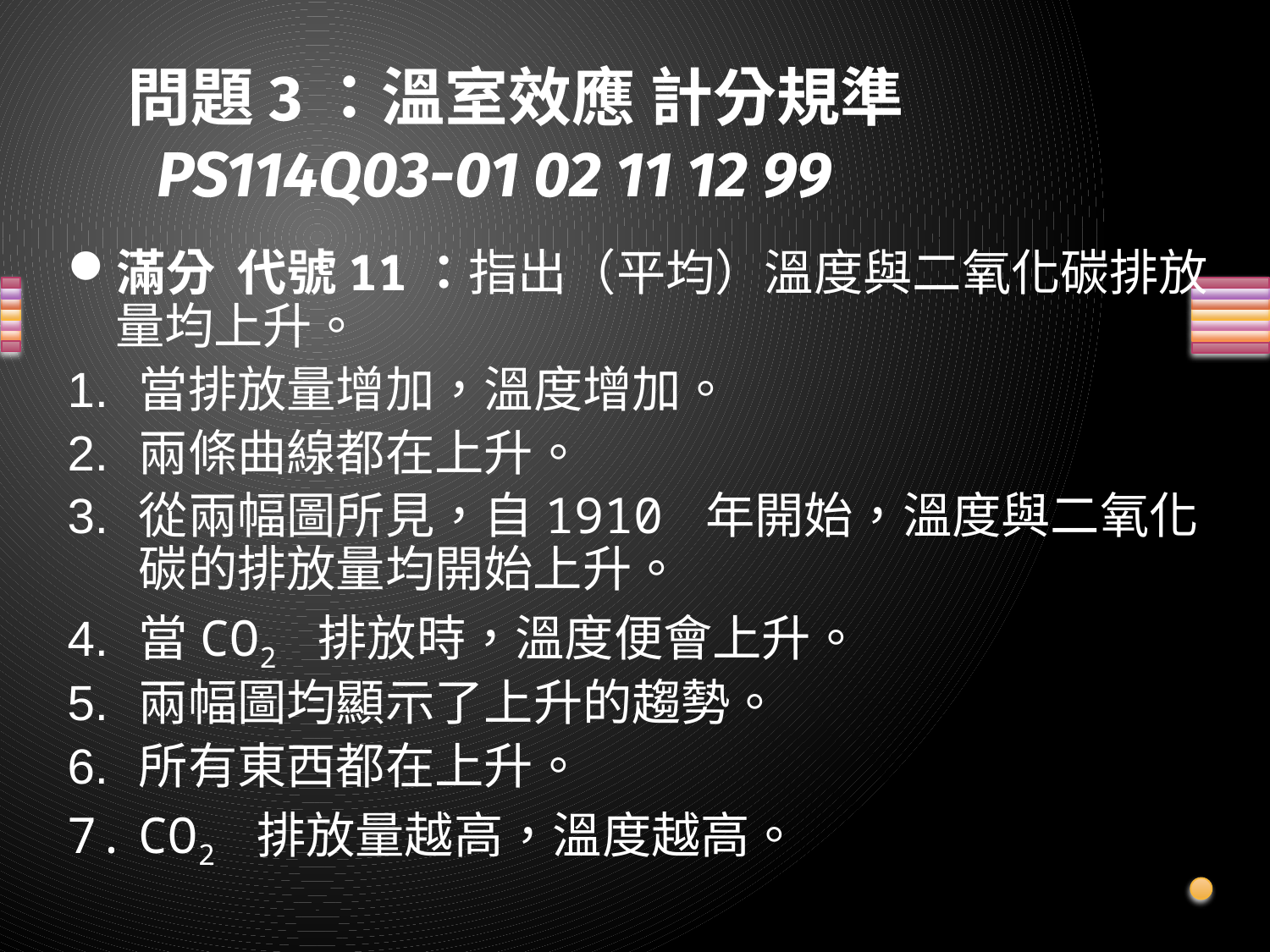

# 問題3：溫室效應 計分規準 PS114Q03-01 02 11 12 99
滿分  代號11：指出（平均）溫度與二氧化碳排放量均上升。
當排放量增加，溫度增加。
兩條曲線都在上升。
從兩幅圖所見，自1910 年開始，溫度與二氧化碳的排放量均開始上升。
當CO2 排放時，溫度便會上升。
兩幅圖均顯示了上升的趨勢。
所有東西都在上升。
CO2 排放量越高，溫度越高。